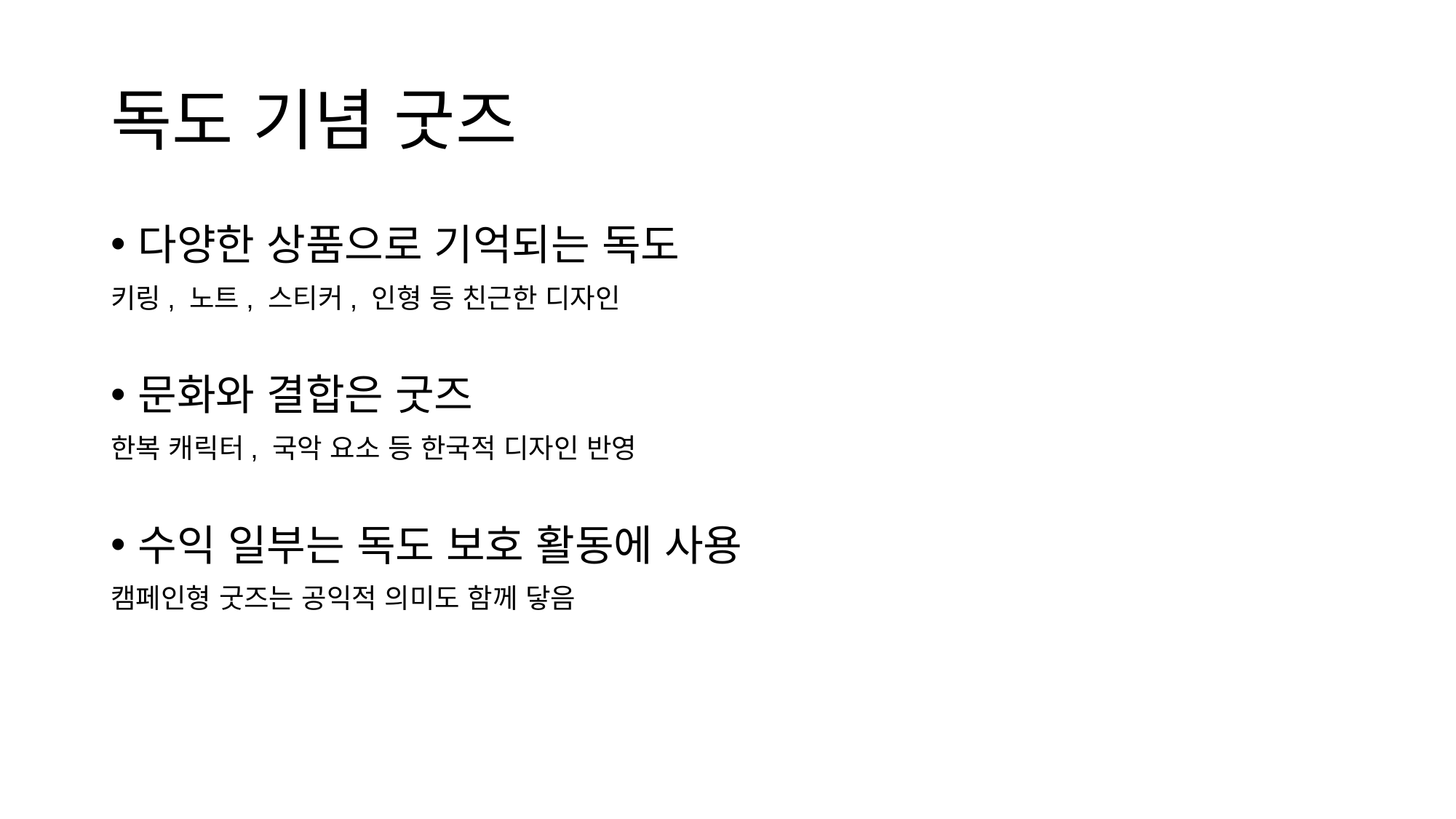

# 독도 기념 굿즈
다양한 상품으로 기억되는 독도
키링, 노트, 스티커, 인형 등 친근한 디자인

문화와 결합은 굿즈
한복 캐릭터, 국악 요소 등 한국적 디자인 반영

수익 일부는 독도 보호 활동에 사용
캠페인형 굿즈는 공익적 의미도 함께 닿음